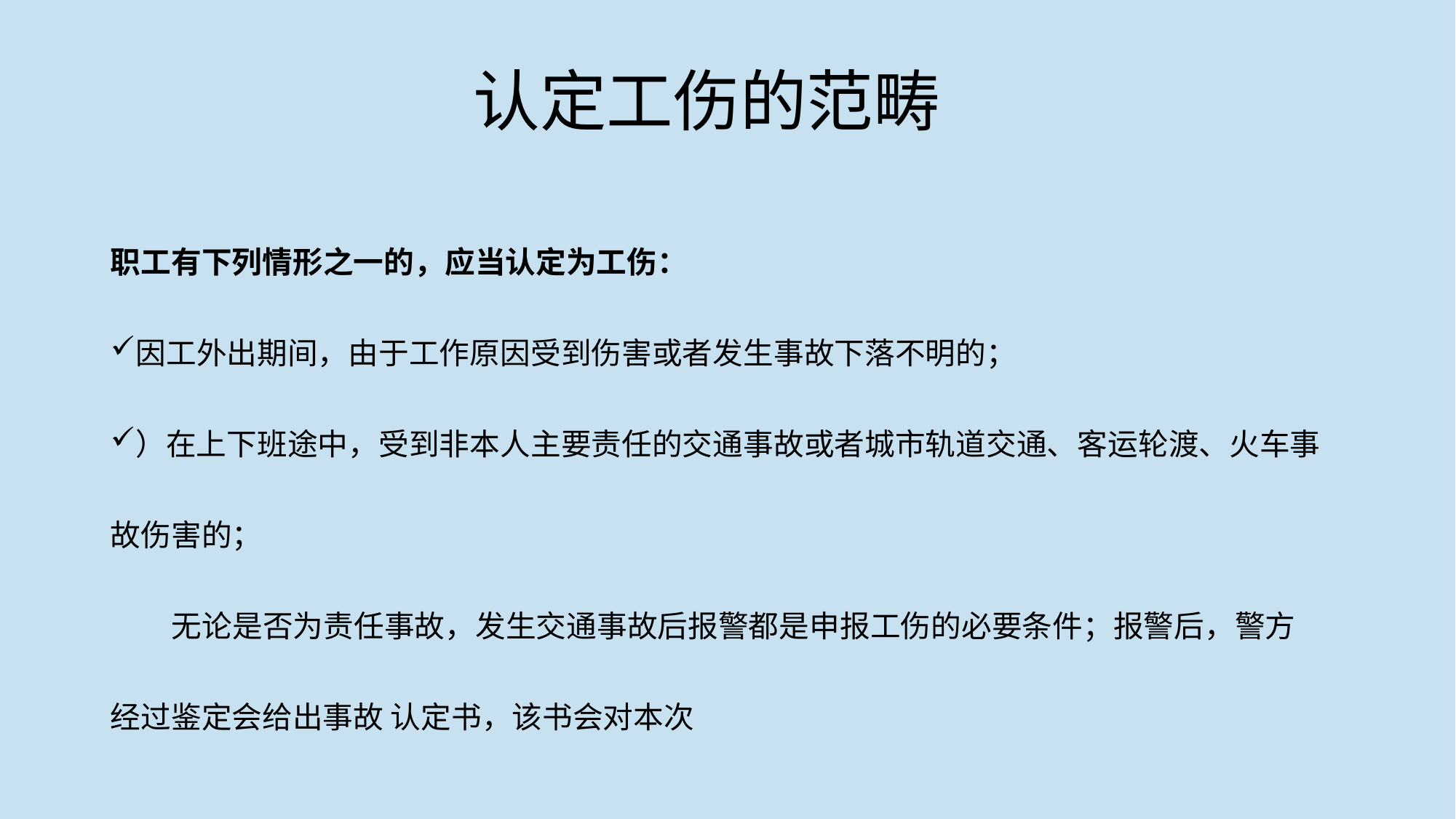

认定工伤的范畴
职工有下列情形之一的，应当认定为工伤：
因工外出期间，由于工作原因受到伤害或者发生事故下落不明的；
）在上下班途中，受到非本人主要责任的交通事故或者城市轨道交通、客运轮渡、火车事故伤害的；
        无论是否为责任事故，发生交通事故后报警都是申报工伤的必要条件；报警后，警方经过鉴定会给出事故 认定书，该书会对本次